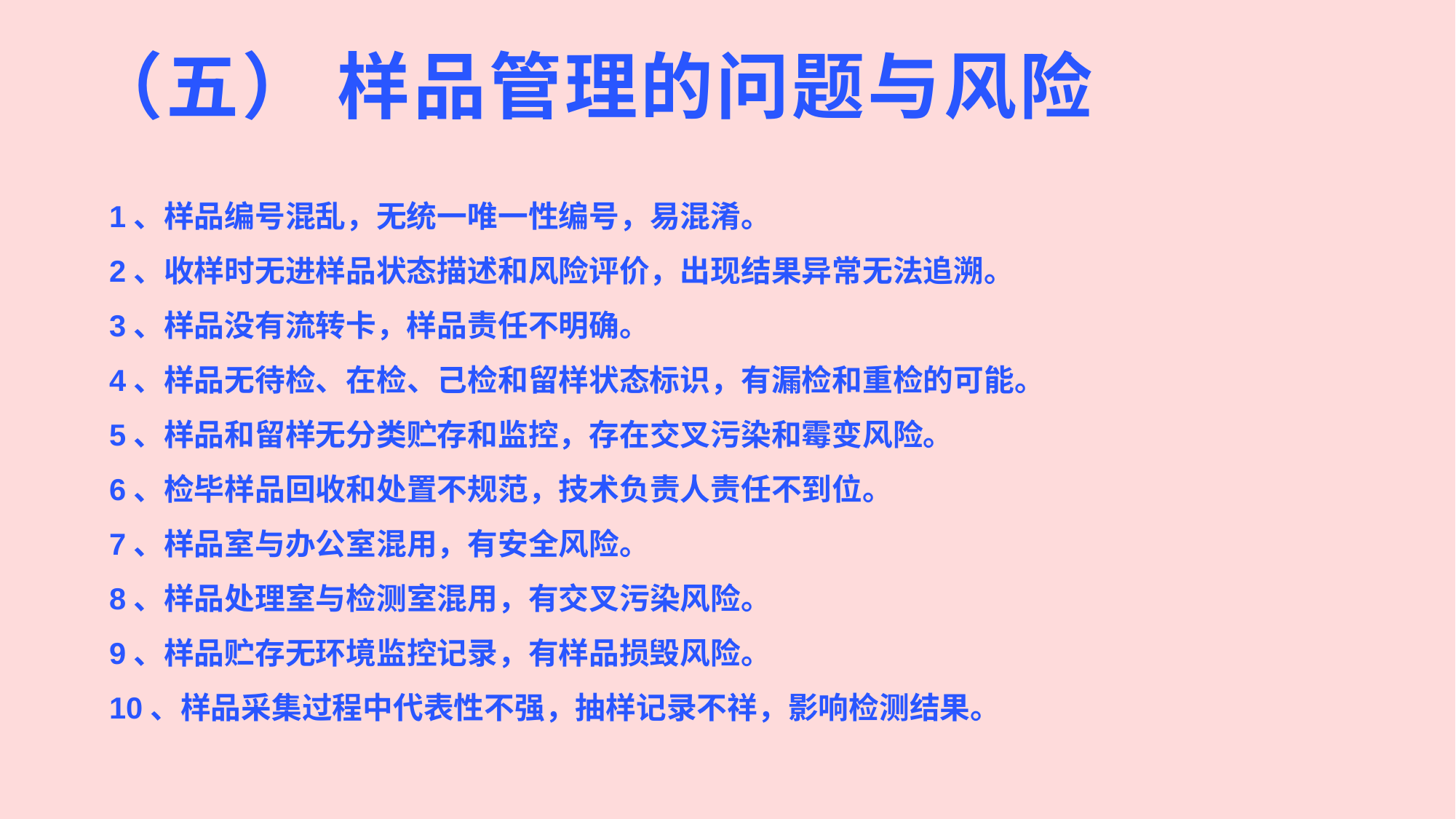

# （五） 样品管理的问题与风险
1、样品编号混乱，无统一唯一性编号，易混淆。
2、收样时无进样品状态描述和风险评价，出现结果异常无法追溯。
3、样品没有流转卡，样品责任不明确。
4、样品无待检、在检、己检和留样状态标识，有漏检和重检的可能。
5、样品和留样无分类贮存和监控，存在交叉污染和霉变风险。
6、检毕样品回收和处置不规范，技术负责人责任不到位。
7、样品室与办公室混用，有安全风险。
8、样品处理室与检测室混用，有交叉污染风险。
9、样品贮存无环境监控记录，有样品损毁风险。
10、样品采集过程中代表性不强，抽样记录不祥，影响检测结果。